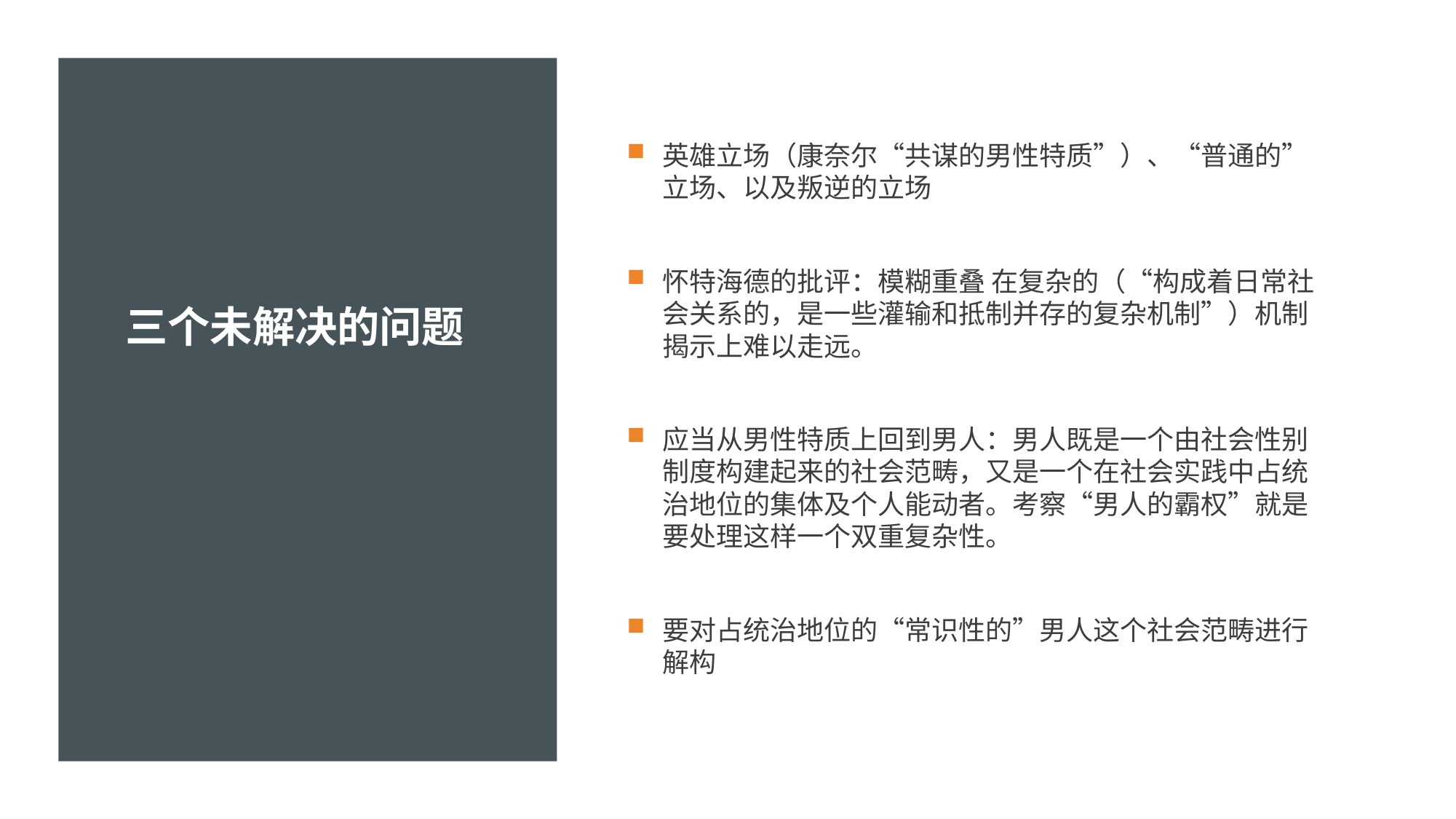

# 三个未解决的问题
英雄立场（康奈尔“共谋的男性特质”）、“普通的”立场、以及叛逆的立场

怀特海德的批评：模糊重叠 在复杂的（“构成着日常社会关系的，是一些灌输和抵制并存的复杂机制”）机制揭示上难以走远。

应当从男性特质上回到男人：男人既是一个由社会性别制度构建起来的社会范畴，又是一个在社会实践中占统治地位的集体及个人能动者。考察“男人的霸权”就是要处理这样一个双重复杂性。

要对占统治地位的“常识性的”男人这个社会范畴进行解构